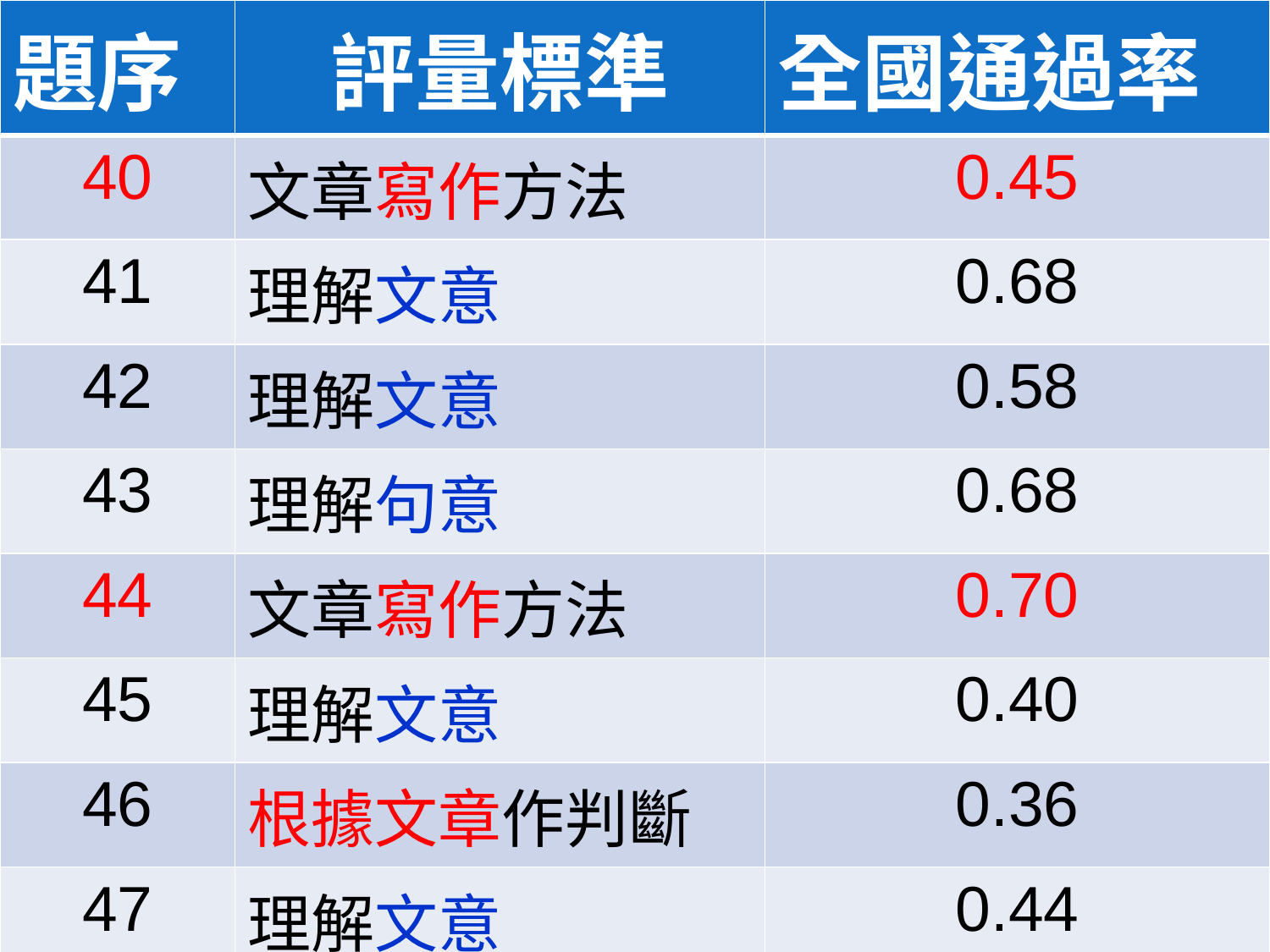

| 題序 | 評量標準 | 全國通過率 |
| --- | --- | --- |
| 40 | 文章寫作方法 | 0.45 |
| 41 | 理解文意 | 0.68 |
| 42 | 理解文意 | 0.58 |
| 43 | 理解句意 | 0.68 |
| 44 | 文章寫作方法 | 0.70 |
| 45 | 理解文意 | 0.40 |
| 46 | 根據文章作判斷 | 0.36 |
| 47 | 理解文意 | 0.44 |
| 48 | 文章寫作方法 | 0.32 |
#